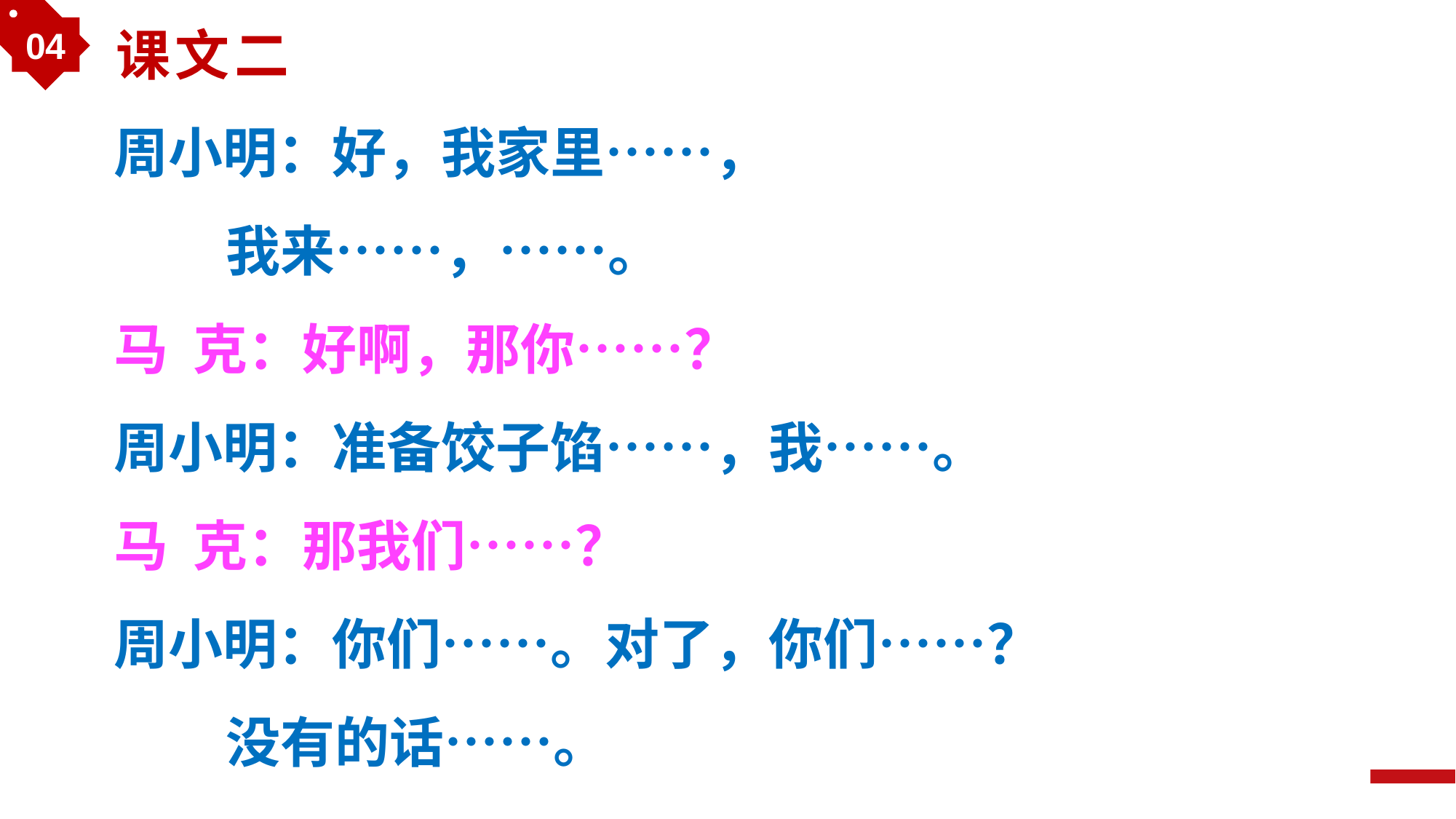

04
课文二
周小明：好，我家里……，
        我来……，……。
马  克：好啊，那你……？
周小明：准备饺子馅……，我……。
马  克：那我们……？
周小明：你们……。对了，你们……？
        没有的话……。